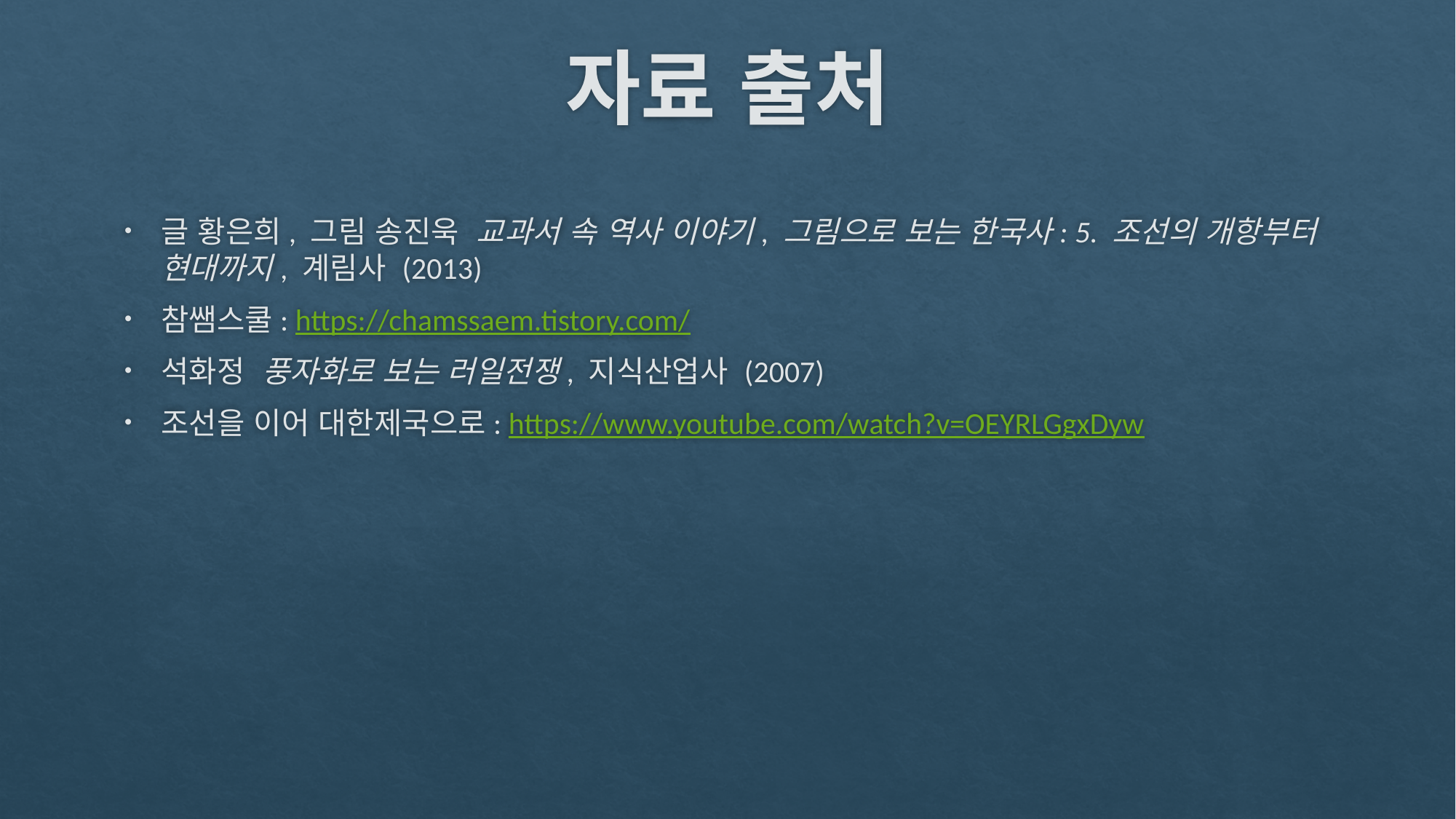

# 자료 출처
글 황은희, 그림 송진욱  교과서 속 역사 이야기, 그림으로 보는 한국사: 5. 조선의 개항부터 현대까지, 계림사 (2013)
참쌤스쿨: https://chamssaem.tistory.com/
석화정  풍자화로 보는 러일전쟁, 지식산업사 (2007)
조선을 이어 대한제국으로: https://www.youtube.com/watch?v=OEYRLGgxDyw